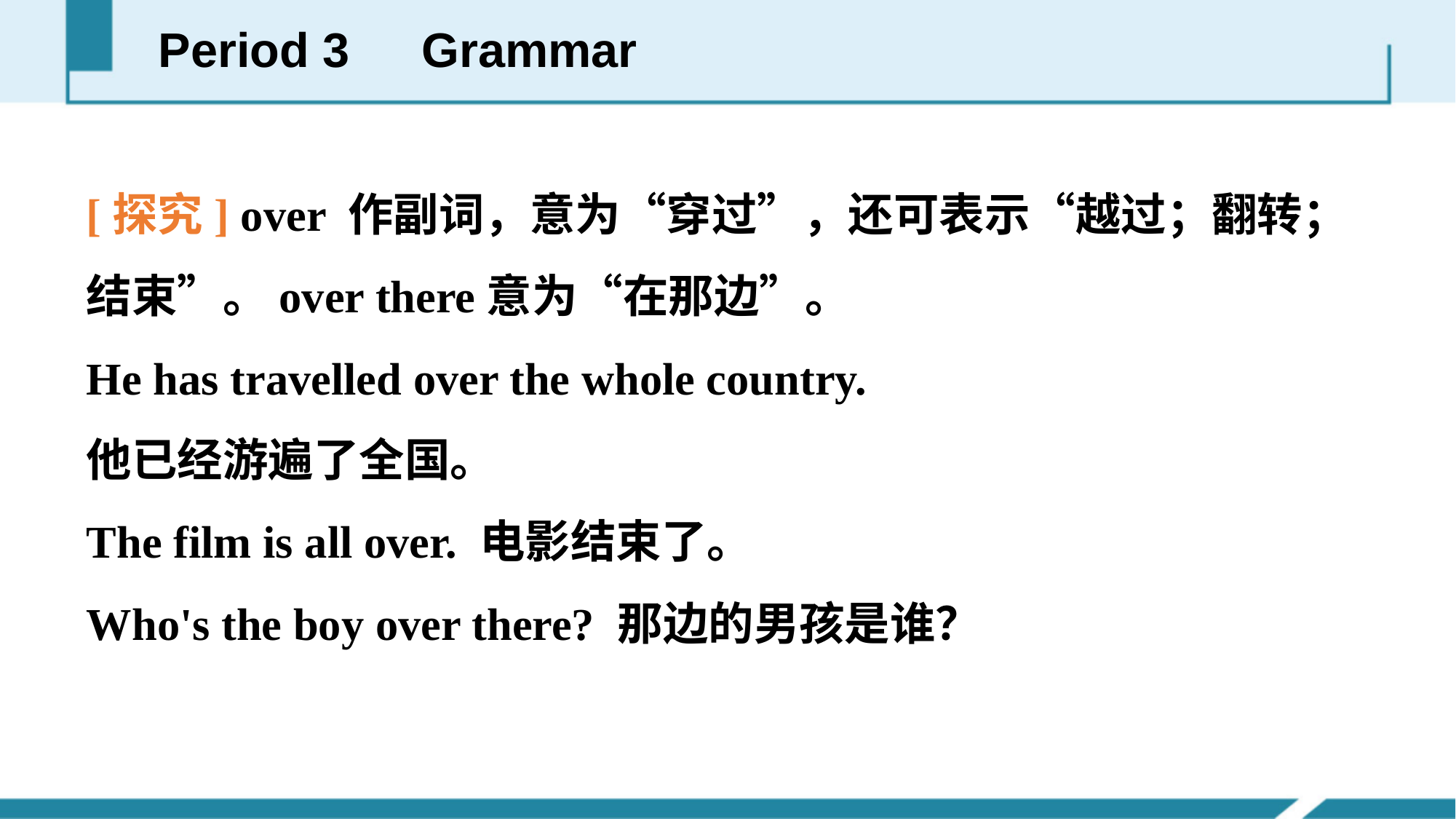

Period 3　Grammar
[探究] over 作副词，意为“穿过”，还可表示“越过；翻转；结束”。over there意为“在那边”。
He has travelled over the whole country.
他已经游遍了全国。
The film is all over. 电影结束了。
Who's the boy over there? 那边的男孩是谁？